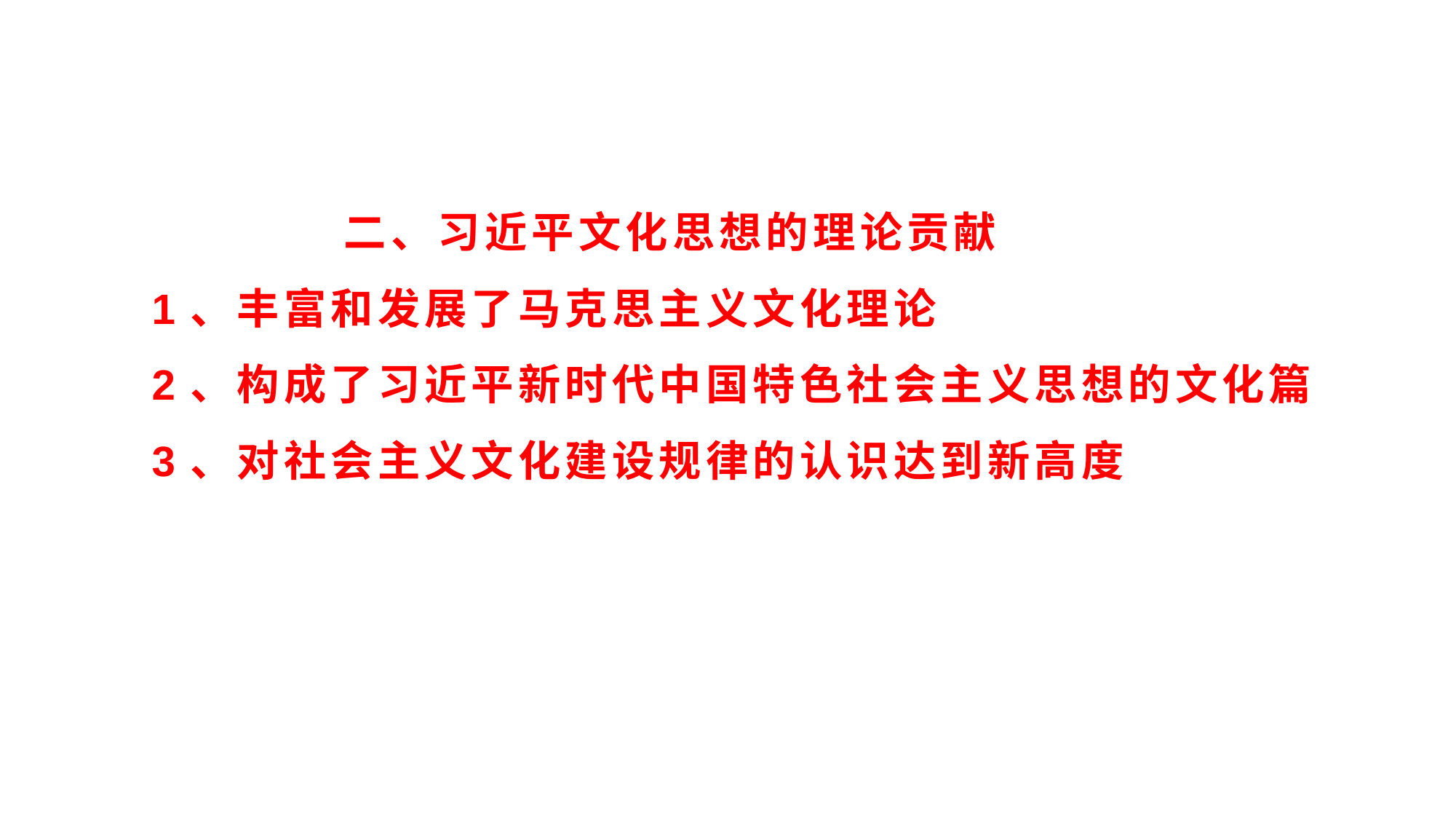

# 二、习近平文化思想的理论贡献 1、丰富和发展了马克思主义文化理论 2、构成了习近平新时代中国特色社会主义思想的文化篇 3、对社会主义文化建设规律的认识达到新高度